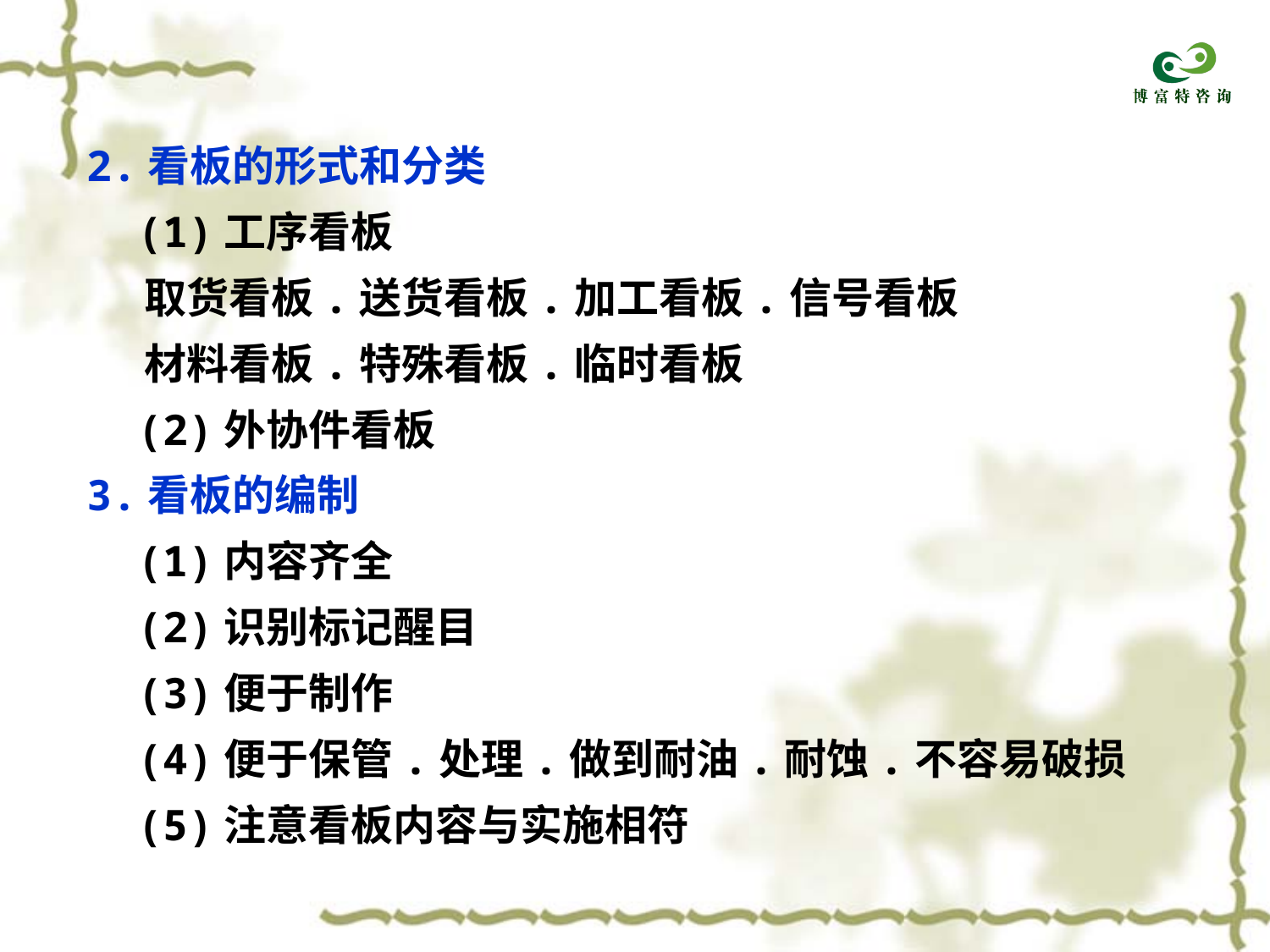

2.看板的形式和分类
  (1)工序看板
     取货看板.送货看板.加工看板.信号看板
     材料看板.特殊看板.临时看板
  (2)外协件看板
3.看板的编制
  (1)内容齐全
  (2)识别标记醒目
  (3)便于制作
  (4)便于保管.处理.做到耐油.耐蚀.不容易破损
  (5)注意看板内容与实施相符